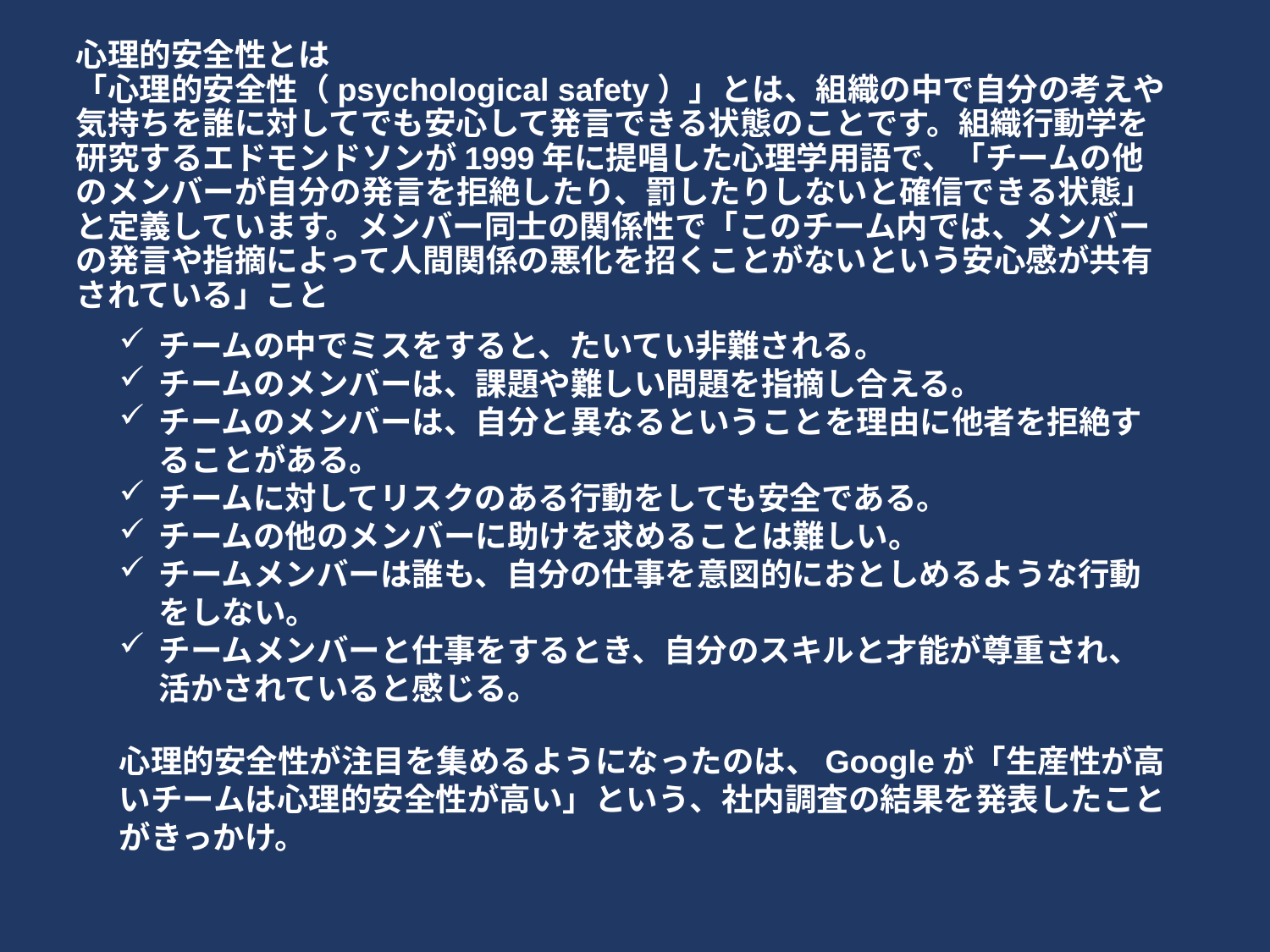

# 心理的安全性とは 「心理的安全性（psychological safety）」とは、組織の中で自分の考えや気持ちを誰に対してでも安心して発言できる状態のことです。組織行動学を研究するエドモンドソンが1999年に提唱した心理学用語で、「チームの他のメンバーが自分の発言を拒絶したり、罰したりしないと確信できる状態」と定義しています。メンバー同士の関係性で「このチーム内では、メンバーの発言や指摘によって人間関係の悪化を招くことがないという安心感が共有されている」こと
チームの中でミスをすると、たいてい非難される。
チームのメンバーは、課題や難しい問題を指摘し合える。
チームのメンバーは、自分と異なるということを理由に他者を拒絶することがある。
チームに対してリスクのある行動をしても安全である。
チームの他のメンバーに助けを求めることは難しい。
チームメンバーは誰も、自分の仕事を意図的におとしめるような行動をしない。
チームメンバーと仕事をするとき、自分のスキルと才能が尊重され、活かされていると感じる。
心理的安全性が注目を集めるようになったのは、Googleが「生産性が高いチームは心理的安全性が高い」という、社内調査の結果を発表したことがきっかけ。